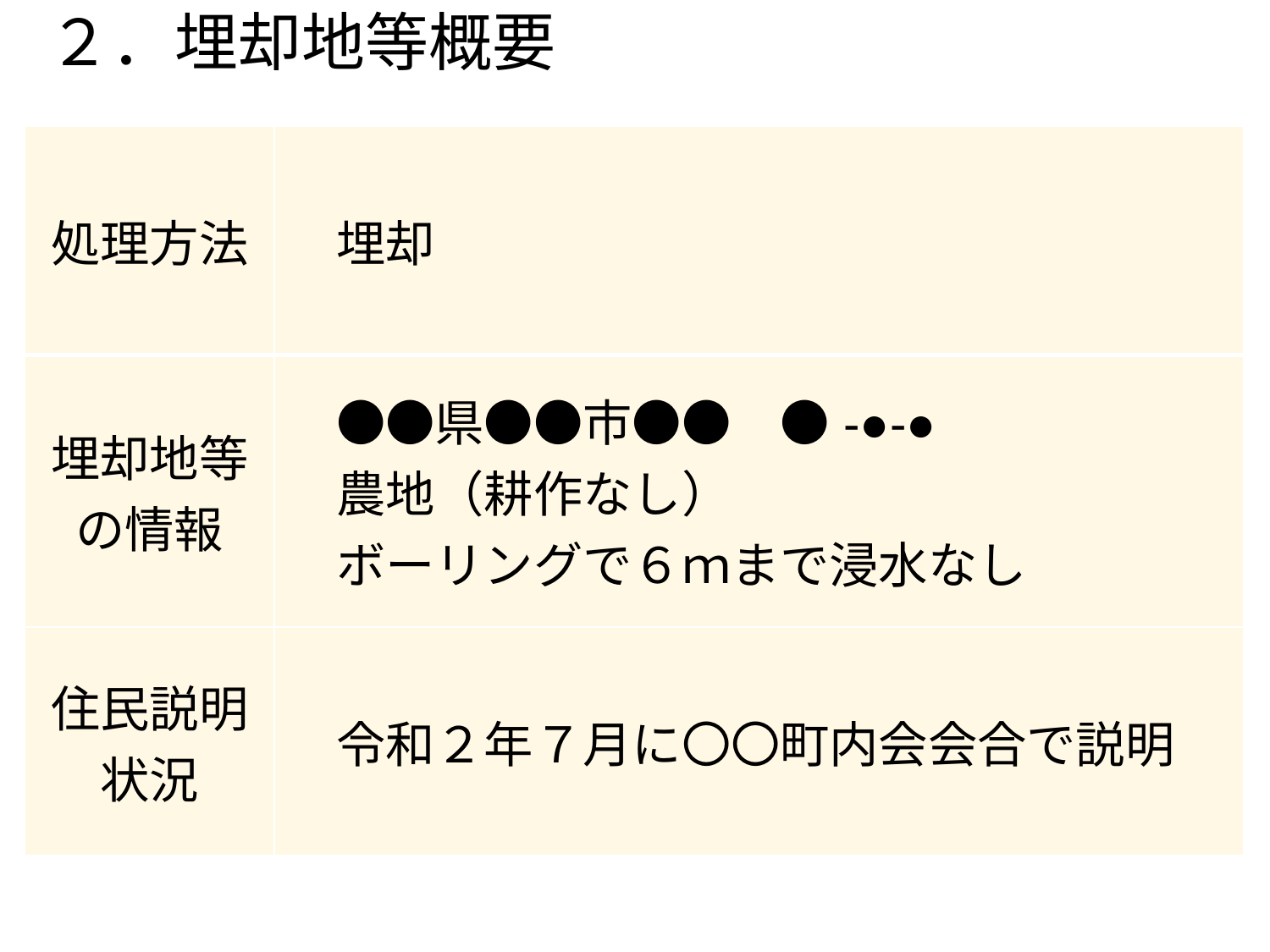

２．埋却地等概要
| 処理方法 | 埋却 |
| --- | --- |
| 埋却地等の情報 | ●●県●●市●●　●-●-● 　農地（耕作なし） 　ボーリングで６ｍまで浸水なし |
| 住民説明 状況 | 令和２年７月に〇〇町内会会合で説明 |